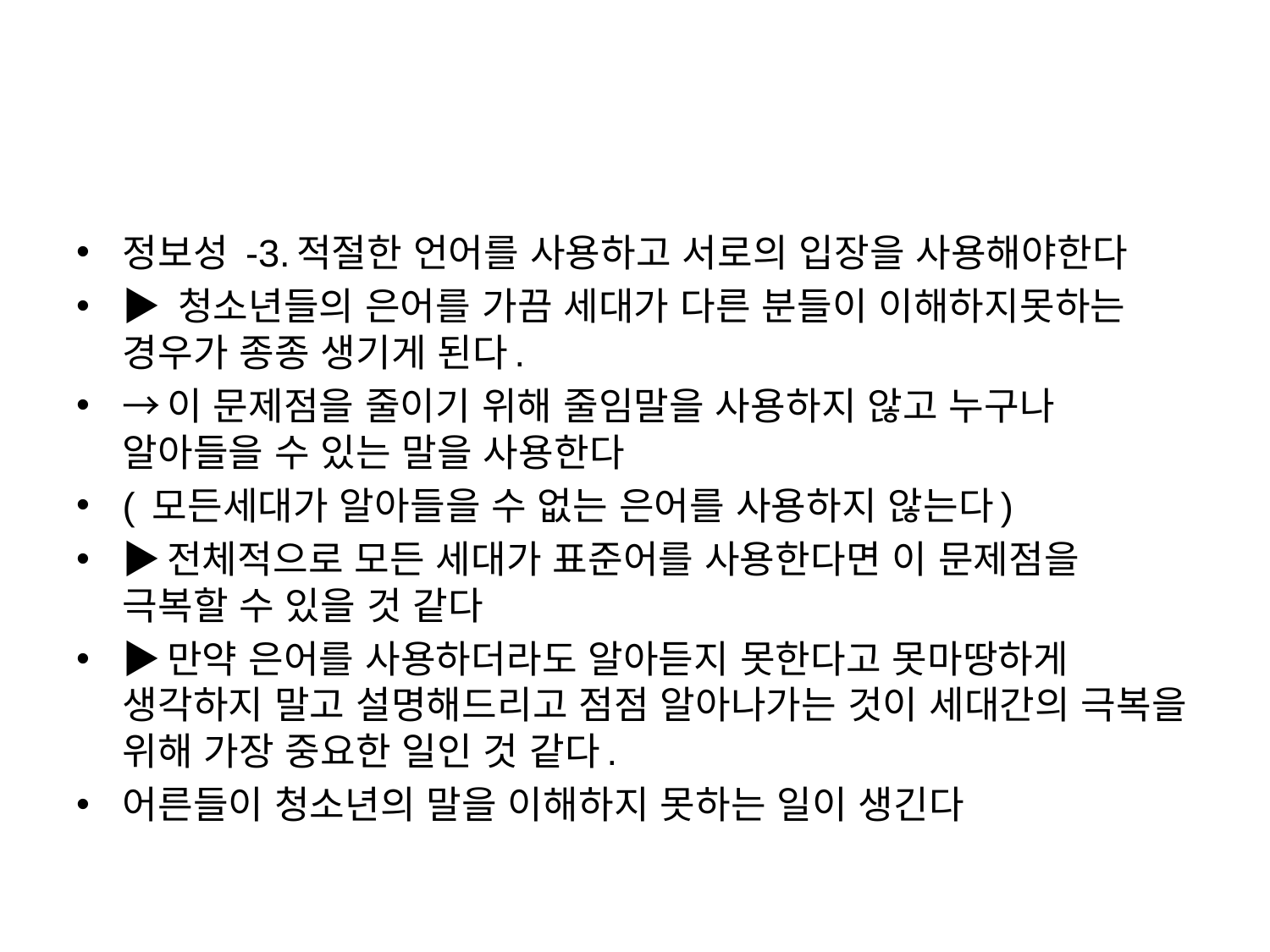

#
정보성 -3.적절한 언어를 사용하고 서로의 입장을 사용해야한다
▶ 청소년들의 은어를 가끔 세대가 다른 분들이 이해하지못하는 경우가 종종 생기게 된다.
→이 문제점을 줄이기 위해 줄임말을 사용하지 않고 누구나 알아들을 수 있는 말을 사용한다
( 모든세대가 알아들을 수 없는 은어를 사용하지 않는다)
▶전체적으로 모든 세대가 표준어를 사용한다면 이 문제점을 극복할 수 있을 것 같다
▶만약 은어를 사용하더라도 알아듣지 못한다고 못마땅하게 생각하지 말고 설명해드리고 점점 알아나가는 것이 세대간의 극복을 위해 가장 중요한 일인 것 같다.
어른들이 청소년의 말을 이해하지 못하는 일이 생긴다